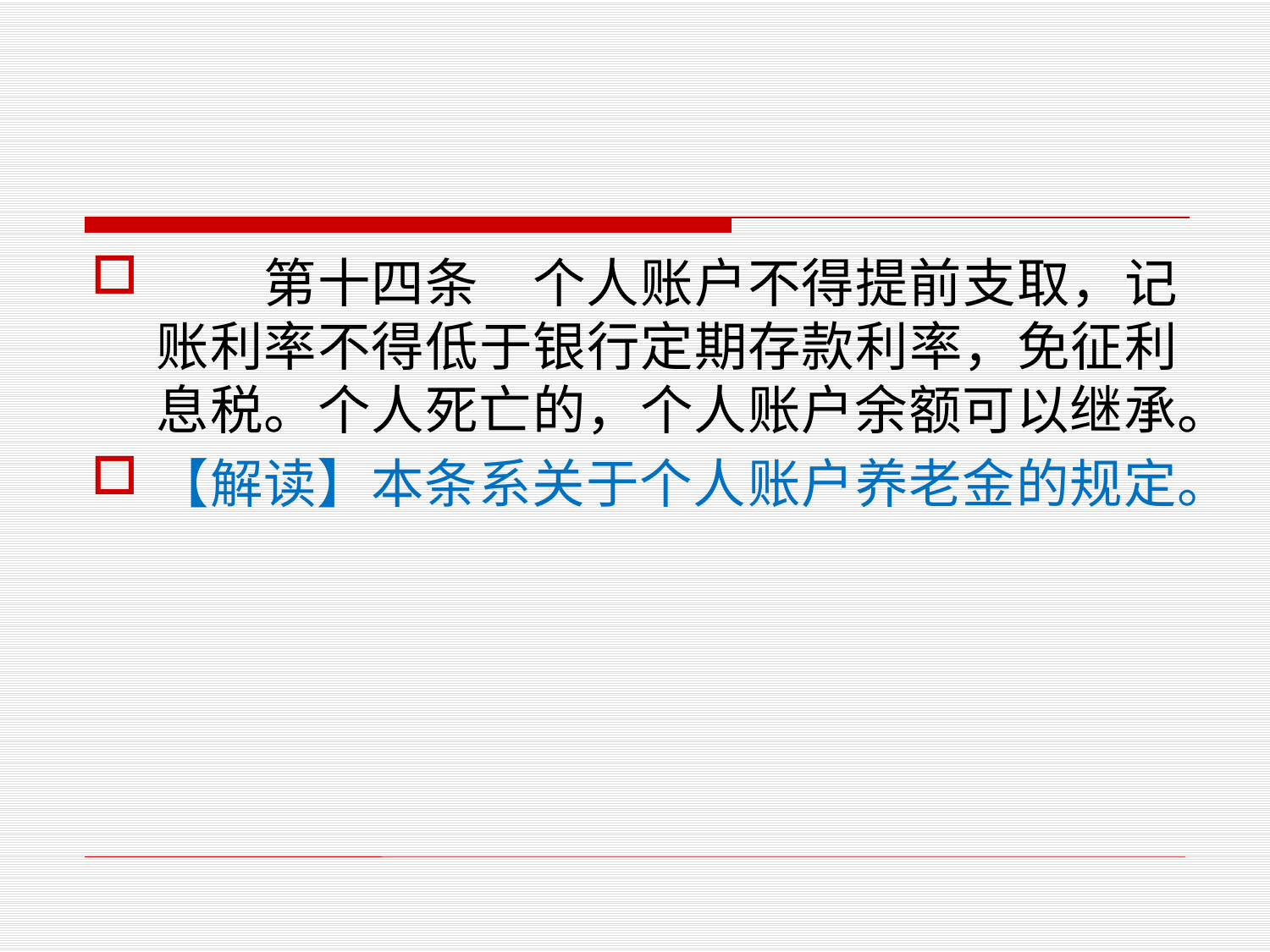

第十四条　个人账户不得提前支取，记账利率不得低于银行定期存款利率，免征利息税。个人死亡的，个人账户余额可以继承。
【解读】本条系关于个人账户养老金的规定。